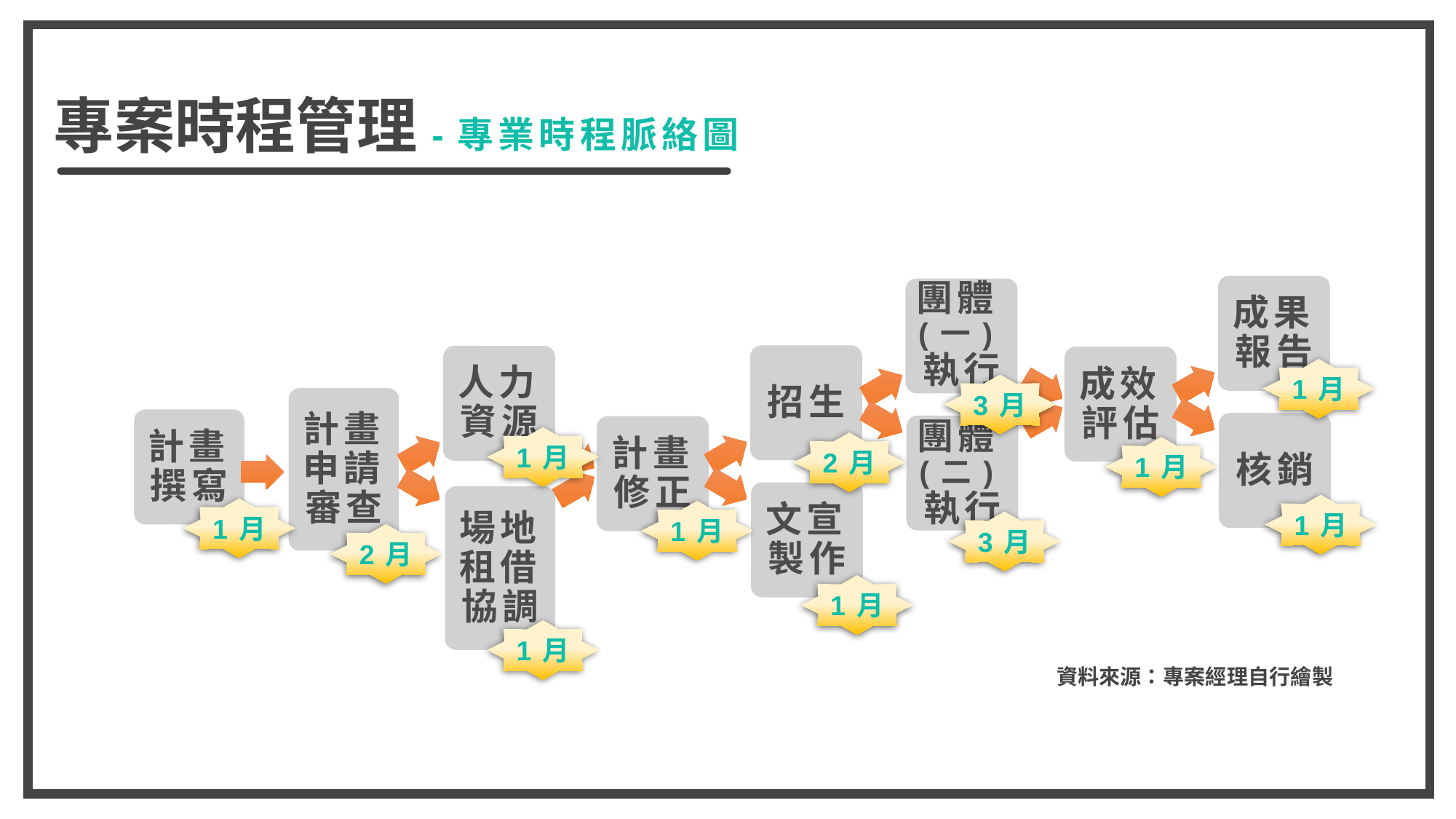

專案時程管理-專業時程脈絡圖

成果報告

團體(一)執行

招生

人力資源

成效評估
1月
3月
1月
2月
1月
1月
1月
1月
3月
2月
1月
1月

計畫申請審查

計畫撰寫

核銷

團體(二)執行

計畫修正

文宣製作

場地租借協調
資料來源：專案經理自行繪製